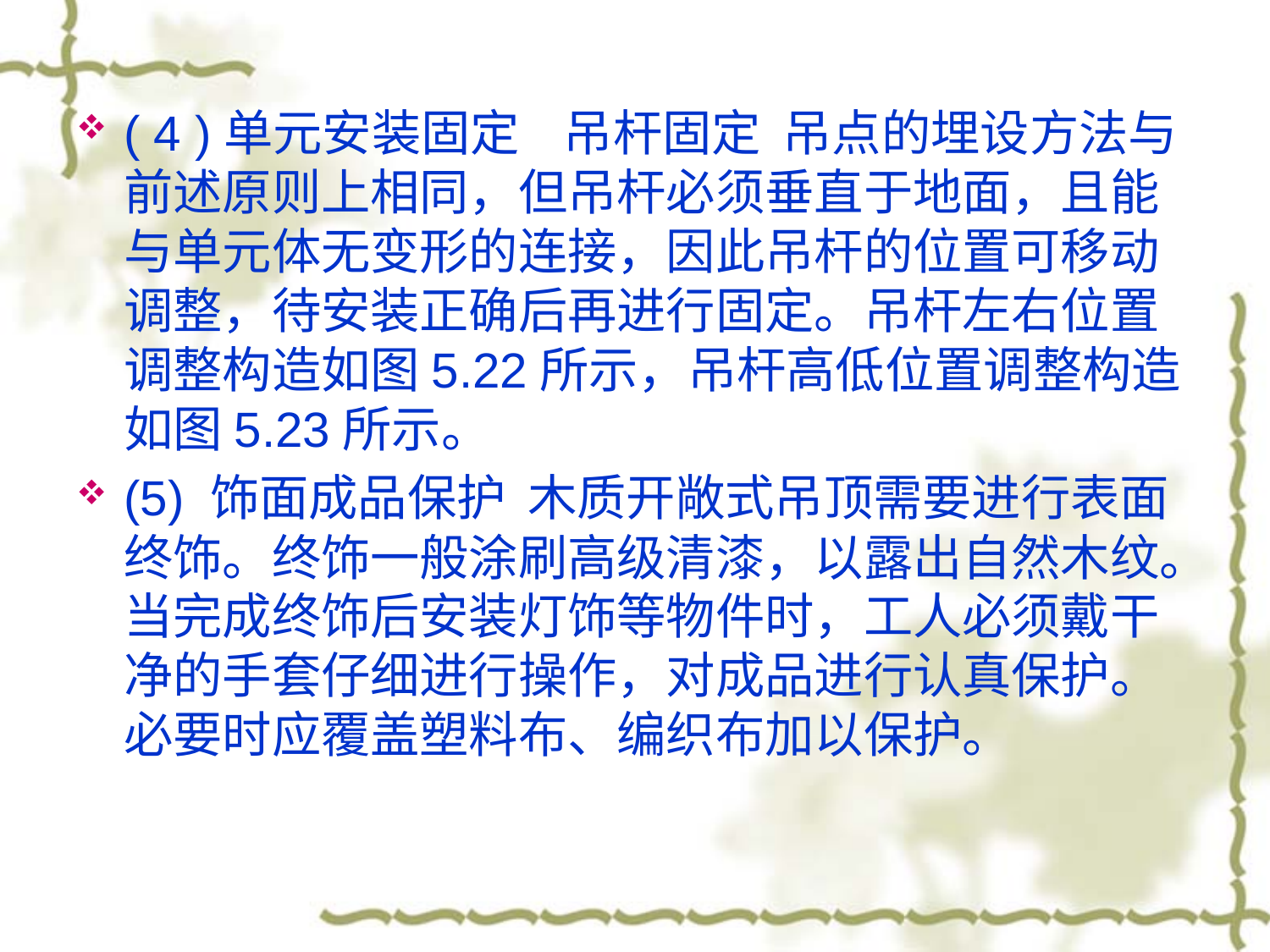

( 4 )单元安装固定    吊杆固定  吊点的埋设方法与前述原则上相同，但吊杆必须垂直于地面，且能与单元体无变形的连接，因此吊杆的位置可移动调整，待安装正确后再进行固定。吊杆左右位置调整构造如图5.22所示，吊杆高低位置调整构造如图5.23所示。
(5) 饰面成品保护  木质开敞式吊顶需要进行表面终饰。终饰一般涂刷高级清漆，以露出自然木纹。当完成终饰后安装灯饰等物件时，工人必须戴干净的手套仔细进行操作，对成品进行认真保护。必要时应覆盖塑料布、编织布加以保护。